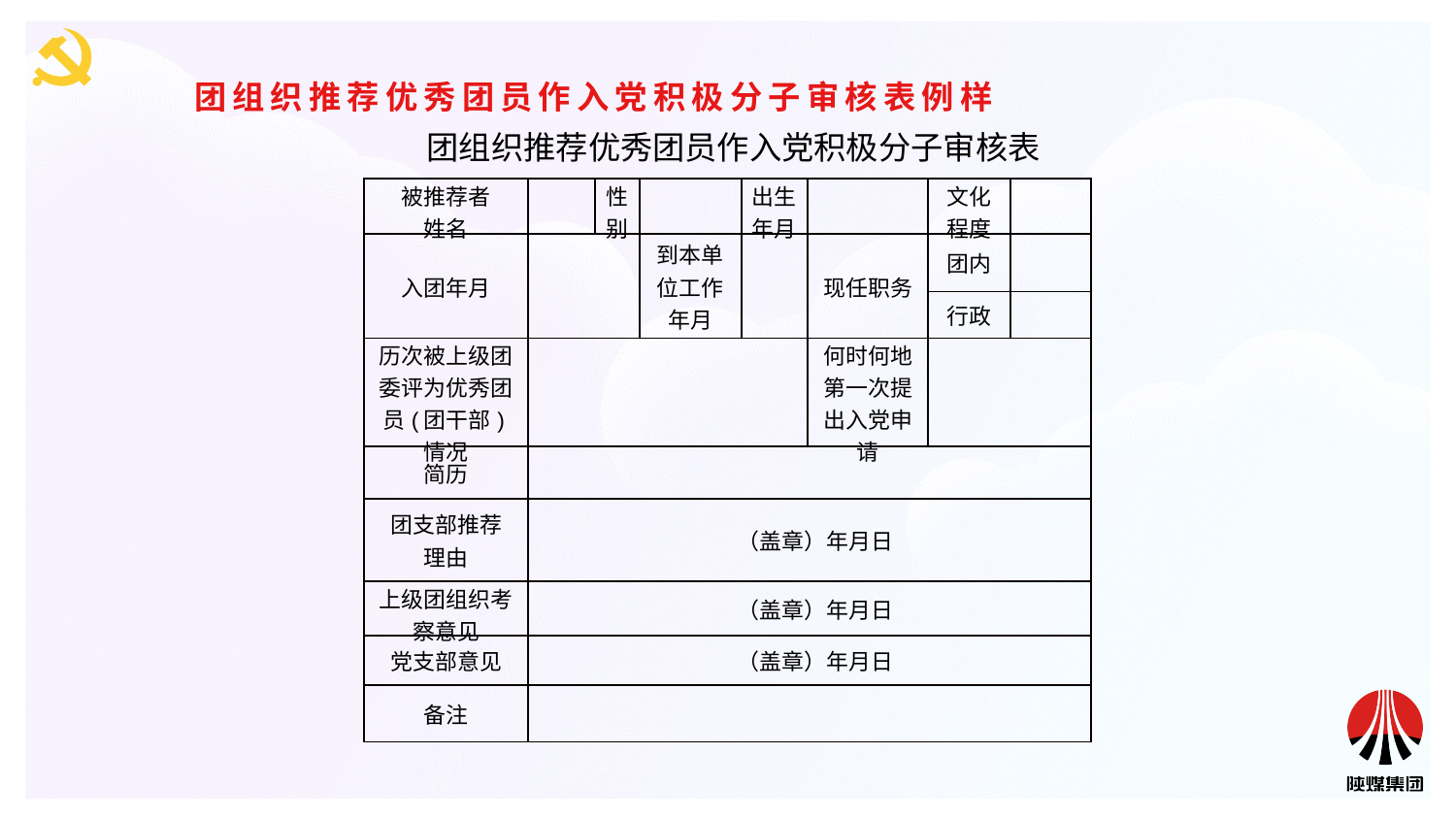

团组织推荐优秀团员作入党积极分子审核表例样
团组织推荐优秀团员作入党积极分子审核表
| 被推荐者 姓名 |  | 性别 |  | 出生年月 |  | 文化程度 |  |
| --- | --- | --- | --- | --- | --- | --- | --- |
| 入团年月 |  |  | 到本单位工作年月 |  | 现任职务 | 团内 |  |
|  |  |  |  |  |  | 行政 |  |
| 历次被上级团委评为优秀团员(团干部)情况 |  |  |  |  | 何时何地第一次提出入党申请 |  |  |
| 简历 |  |  |  |  |  |  |  |
| 团支部推荐 理由 | （盖章）年月日 |  |  |  |  |  |  |
| 上级团组织考察意见 | （盖章）年月日 |  |  |  |  |  |  |
| 党支部意见 | （盖章）年月日 |  |  |  |  |  |  |
| 备注 |  |  |  |  |  |  |  |